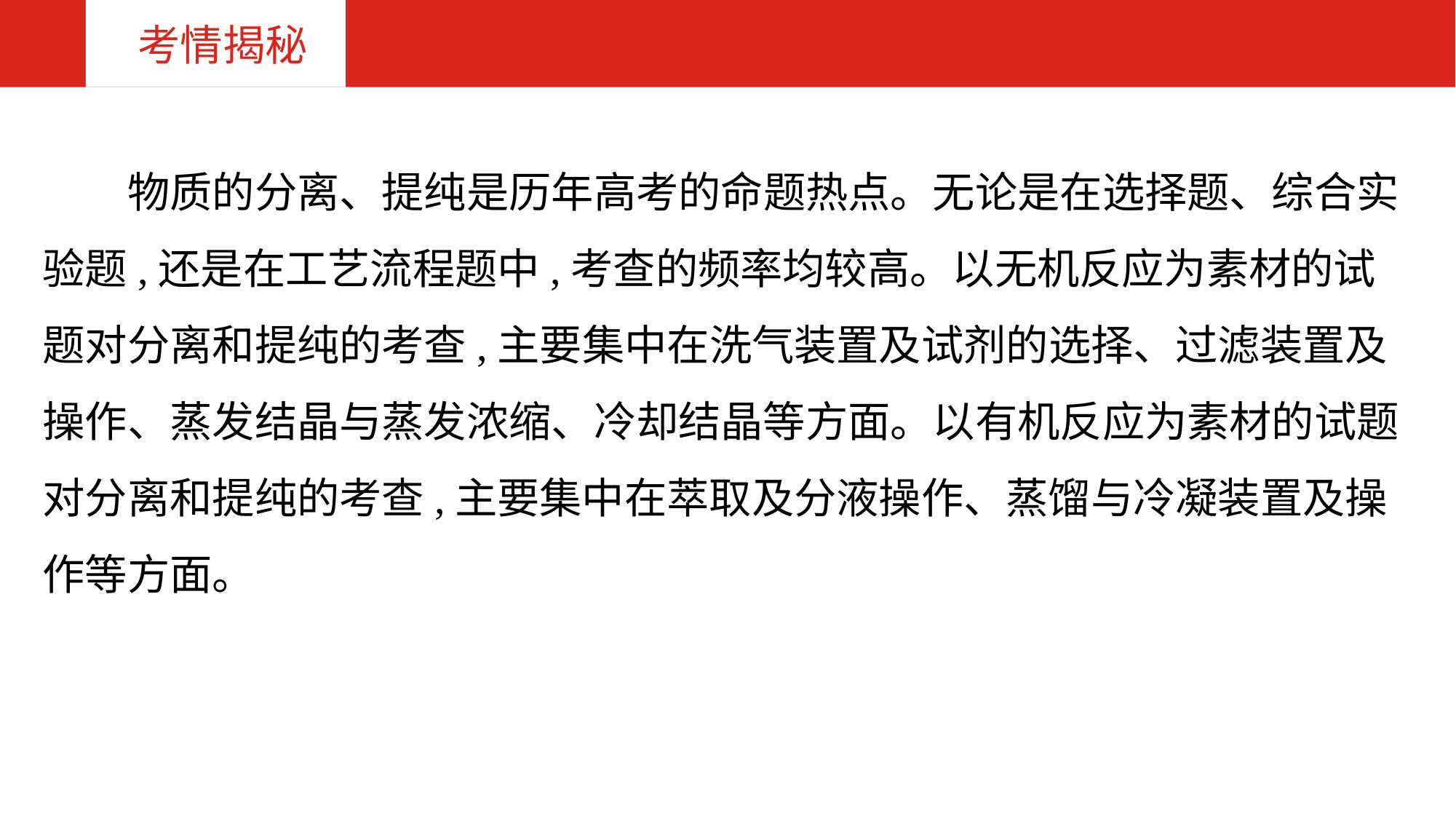

专题二十三   物质的检验、分离和提纯
考情揭秘

　　物质的分离、提纯是历年高考的命题热点。无论是在选择题、综合实验题,还是在工艺流程题中,考查的频率均较高。以无机反应为素材的试题对分离和提纯的考查,主要集中在洗气装置及试剂的选择、过滤装置及操作、蒸发结晶与蒸发浓缩、冷却结晶等方面。以有机反应为素材的试题对分离和提纯的考查,主要集中在萃取及分液操作、蒸馏与冷凝装置及操作等方面。